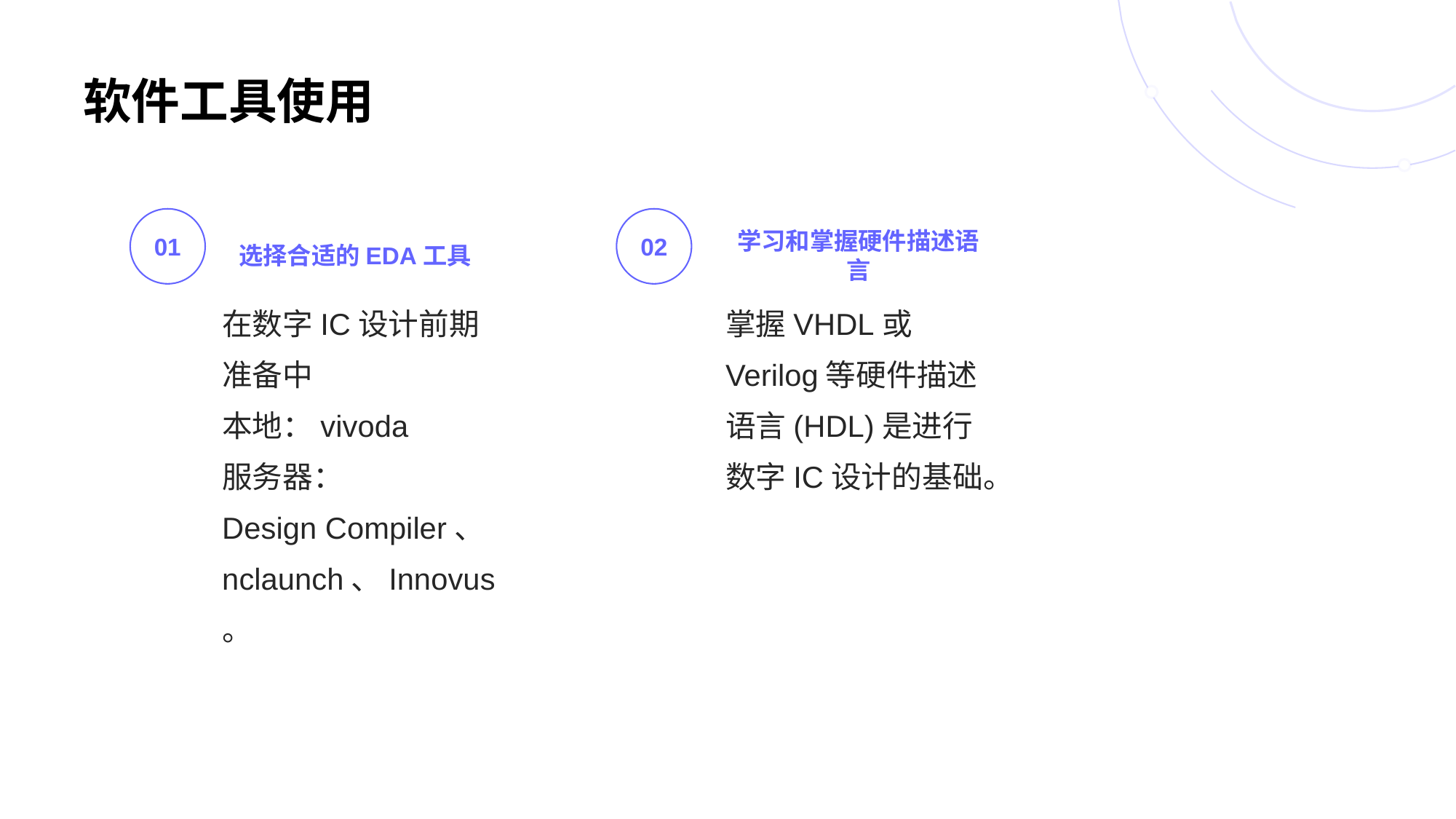

# 软件工具使用
01
02
选择合适的EDA工具
学习和掌握硬件描述语言
在数字IC设计前期准备中
本地：vivoda
服务器：
Design Compiler、nclaunch、Innovus。
掌握VHDL或Verilog等硬件描述语言(HDL)是进行数字IC设计的基础。